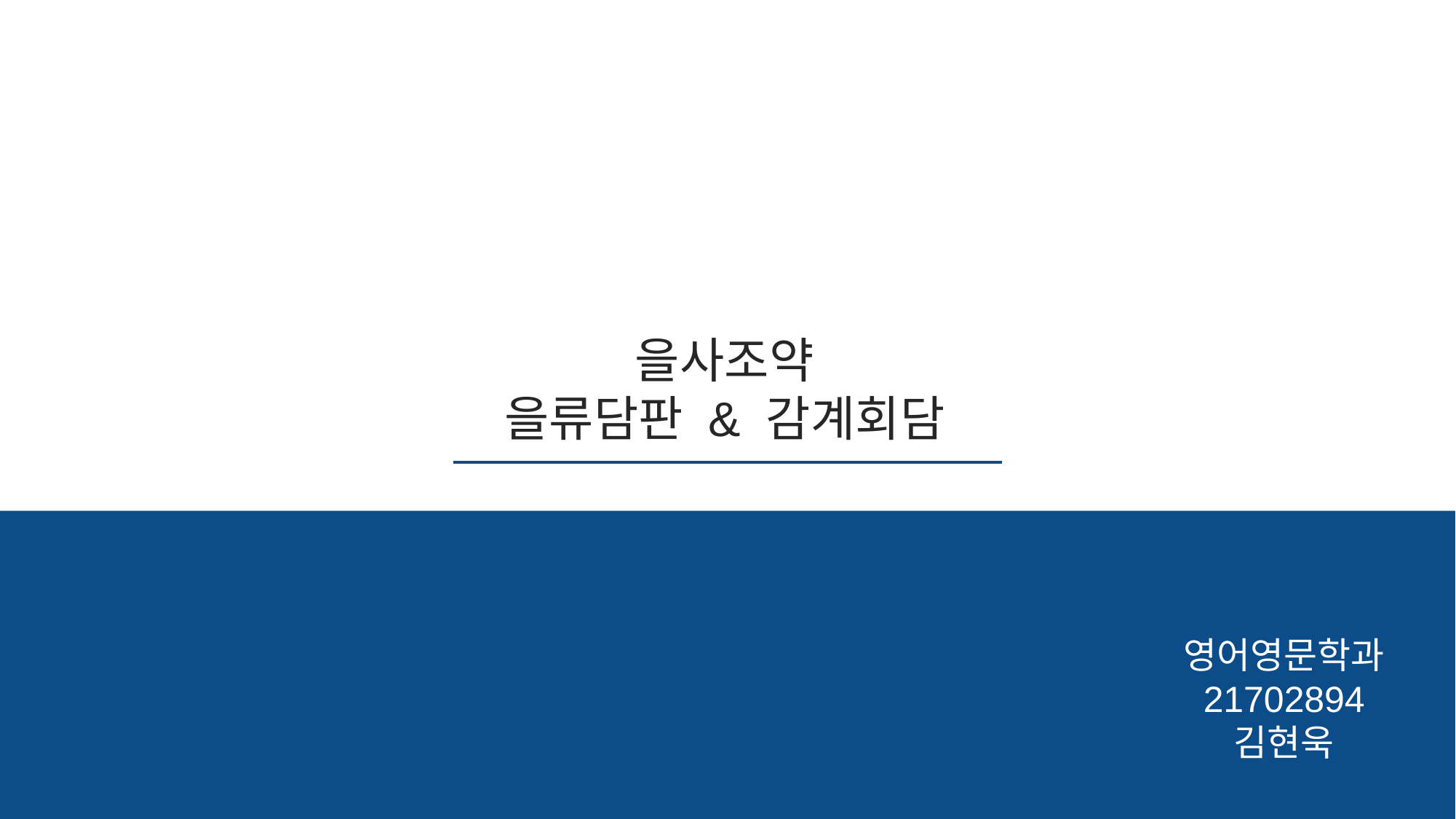

을사조약
을류담판 & 감계회담

영어영문학과
21702894
김현욱